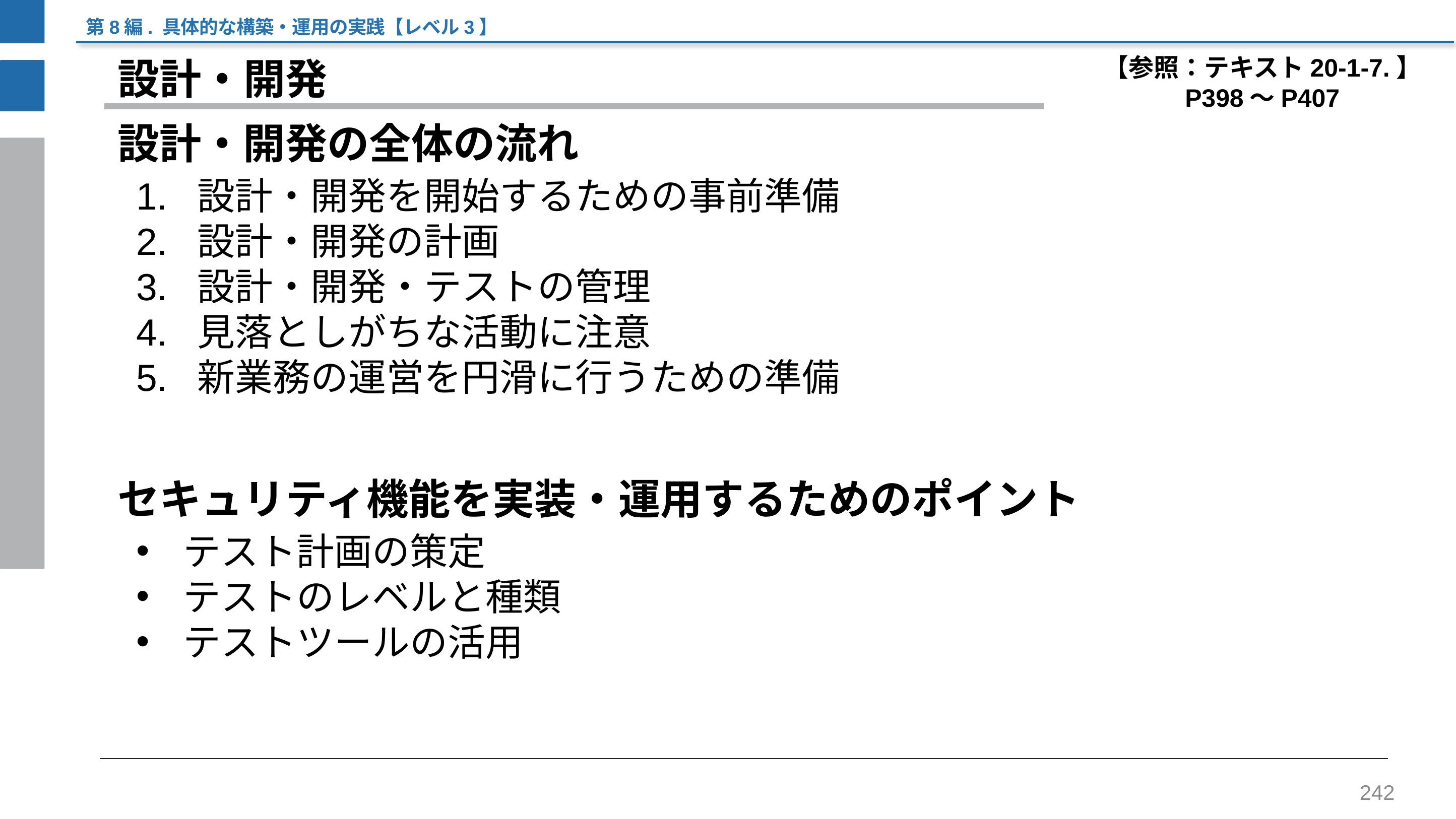

第8編. 具体的な構築・運用の実践【レベル3】
【参照：テキスト20-1-7.】
P398～P407
設計・開発
設計・開発の全体の流れ
設計・開発を開始するための事前準備
設計・開発の計画
設計・開発・テストの管理
見落としがちな活動に注意
新業務の運営を円滑に行うための準備
セキュリティ機能を実装・運用するためのポイント
テスト計画の策定
テストのレベルと種類
テストツールの活用
242